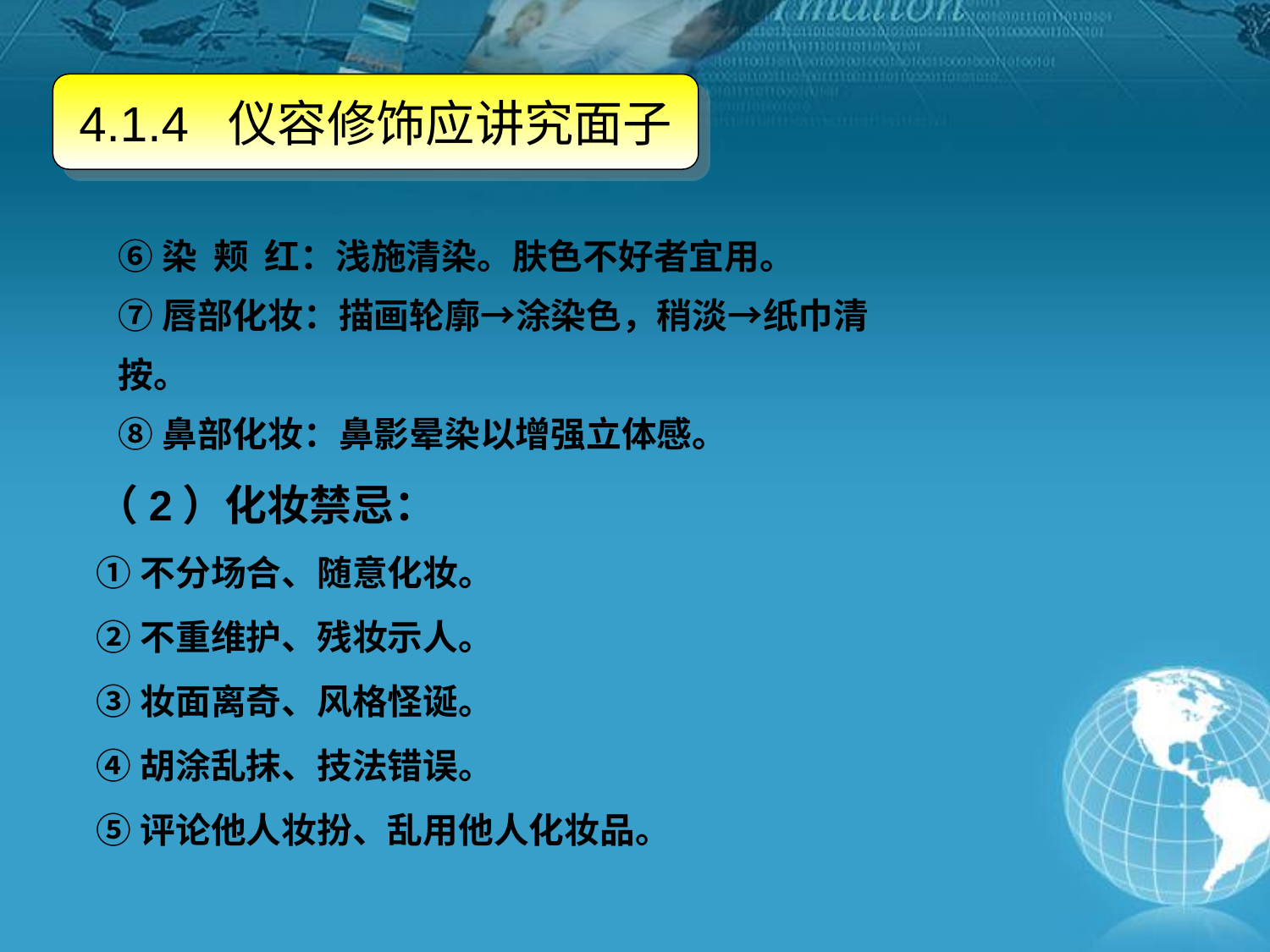

4.1.4  仪容修饰应讲究面子
⑥染  颊  红：浅施清染。肤色不好者宜用。
⑦唇部化妆：描画轮廓→涂染色，稍淡→纸巾清按。
⑧鼻部化妆：鼻影晕染以增强立体感。
（2）化妆禁忌：
①不分场合、随意化妆。
②不重维护、残妆示人。
③妆面离奇、风格怪诞。
④胡涂乱抹、技法错误。
⑤评论他人妆扮、乱用他人化妆品。